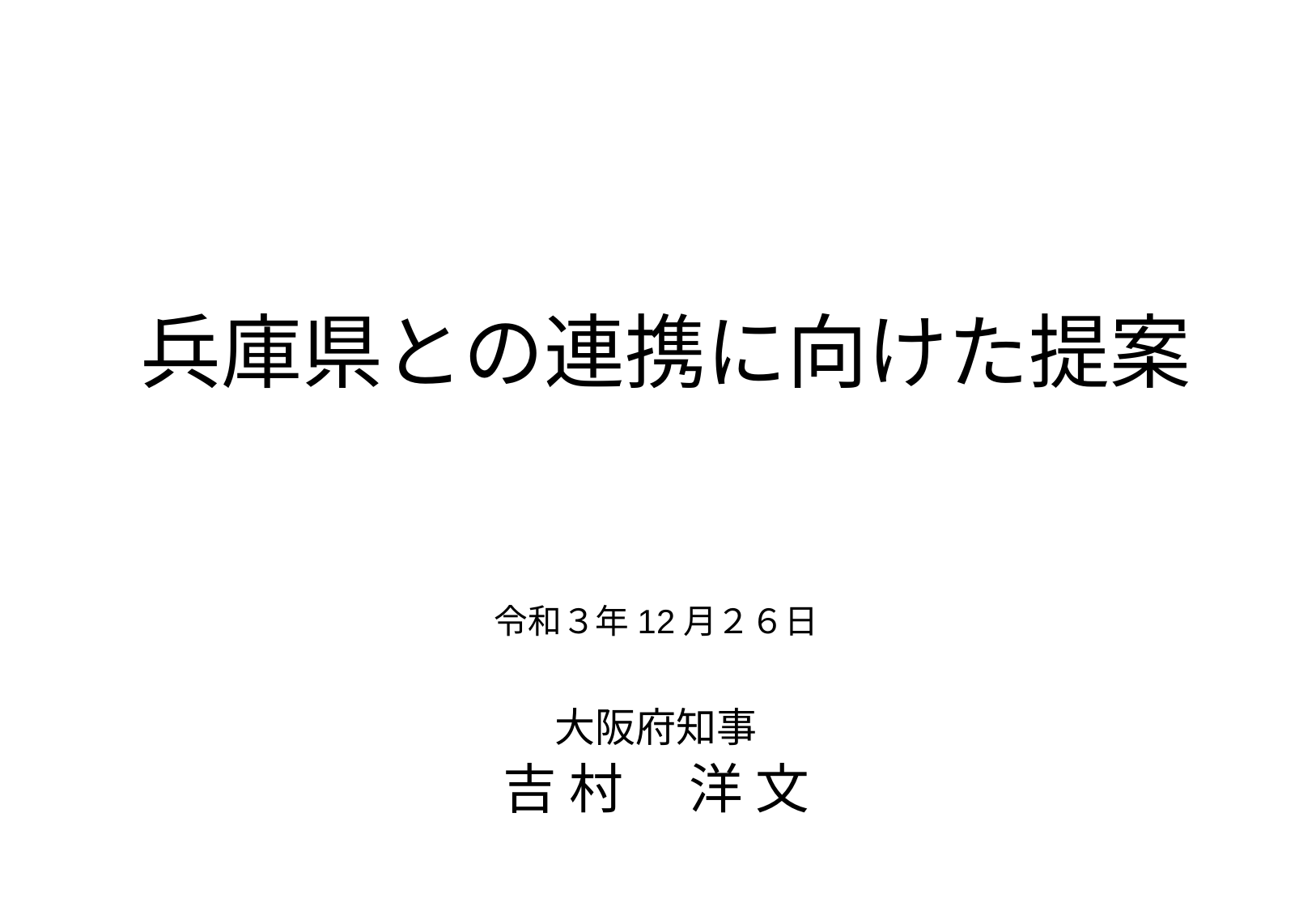

# 兵庫県との連携に向けた提案
令和３年12月２６日

大阪府知事
吉 村　 洋 文